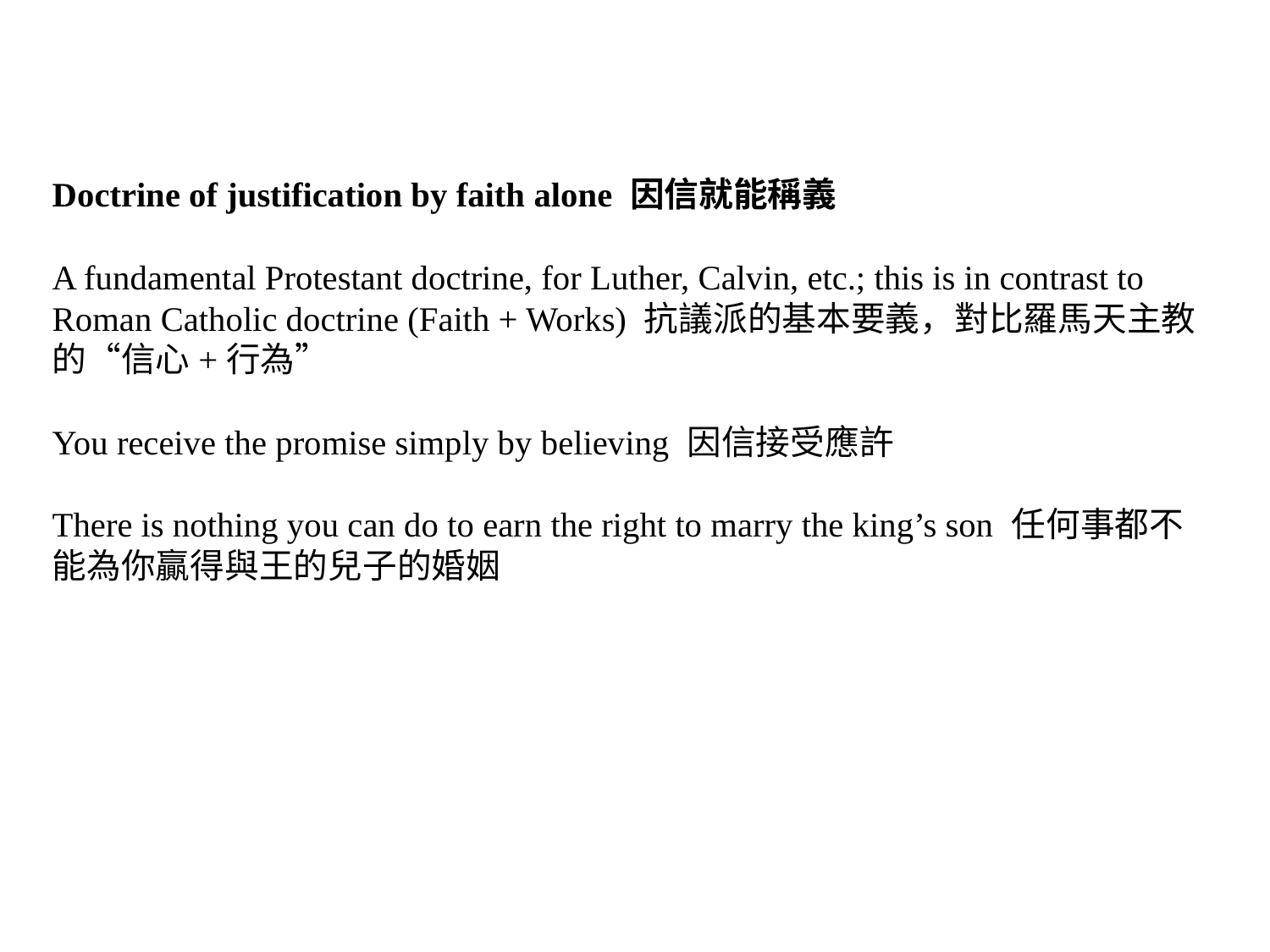

Doctrine of justification by faith alone 因信就能稱義

A fundamental Protestant doctrine, for Luther, Calvin, etc.; this is in contrast to Roman Catholic doctrine (Faith + Works) 抗議派的基本要義，對比羅馬天主教的“信心+行為”

You receive the promise simply by believing 因信接受應許

There is nothing you can do to earn the right to marry the king’s son 任何事都不能為你贏得與王的兒子的婚姻